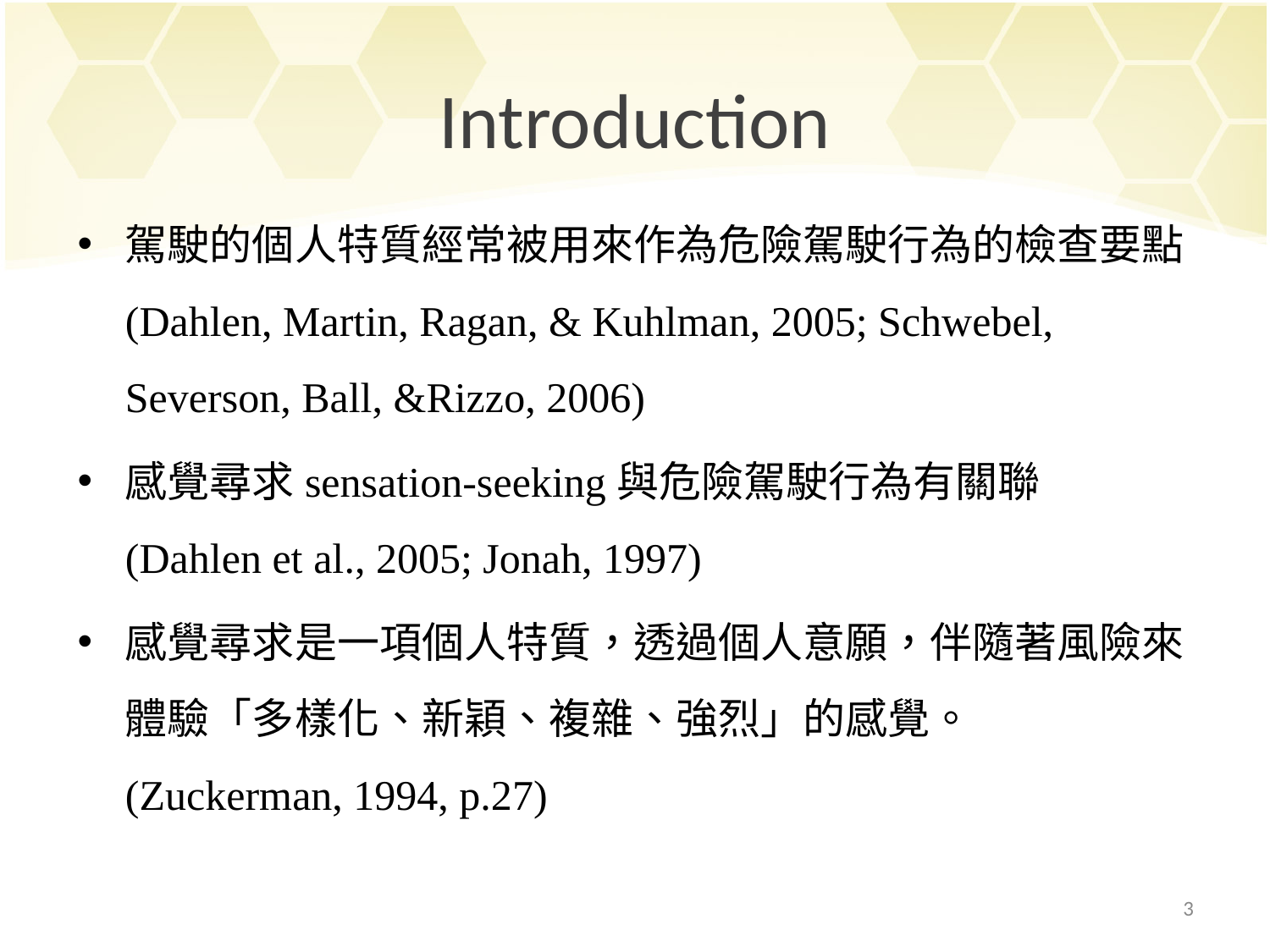

# Introduction
駕駛的個人特質經常被用來作為危險駕駛行為的檢查要點(Dahlen, Martin, Ragan, & Kuhlman, 2005; Schwebel, Severson, Ball, &Rizzo, 2006)
感覺尋求sensation-seeking與危險駕駛行為有關聯(Dahlen et al., 2005; Jonah, 1997)
感覺尋求是一項個人特質，透過個人意願，伴隨著風險來體驗「多樣化、新穎、複雜、強烈」的感覺。 (Zuckerman, 1994, p.27)
3